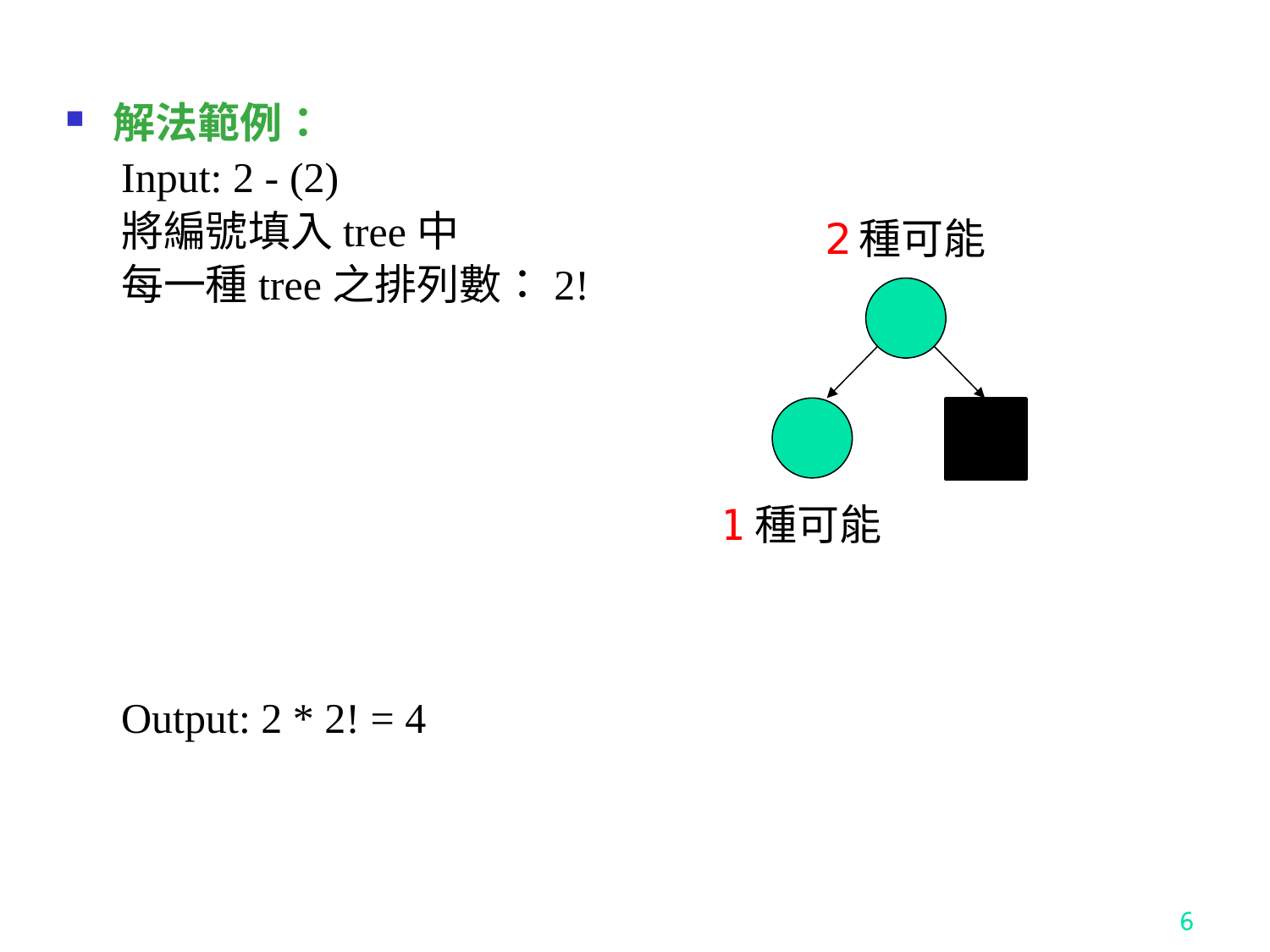

解法範例：
Input: 2 - (2)
將編號填入tree中
每一種tree之排列數：2!

Output: 2 * 2! = 4
2種可能

1種可能
6